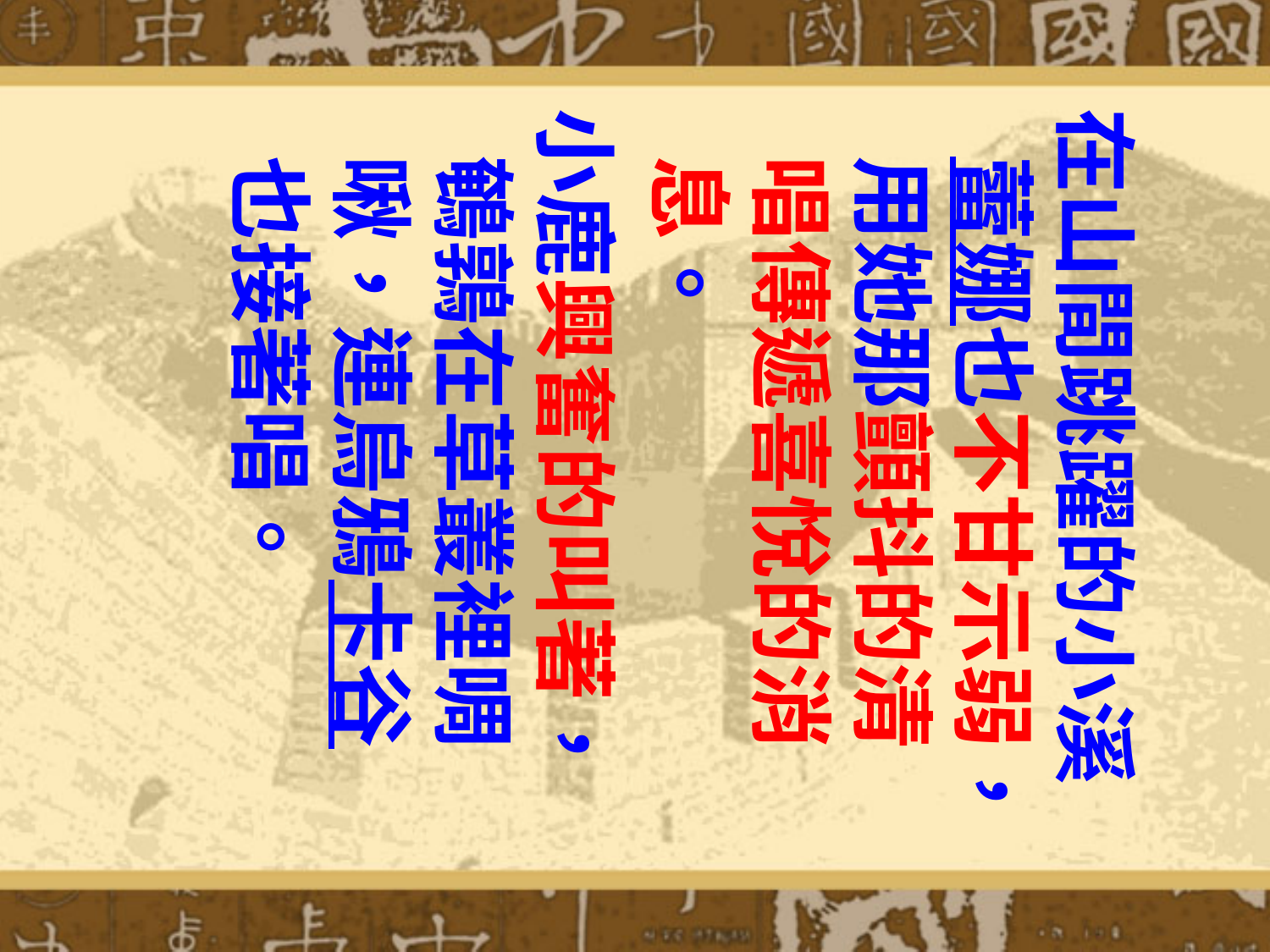

小鹿興奮的叫著，鵪鶉在草叢裡啁啾，連烏鴉卡谷也接著唱。
在山間跳躍的小溪蕾娜也不甘示弱，用她那顫抖的清唱傳遞喜悅的消息。